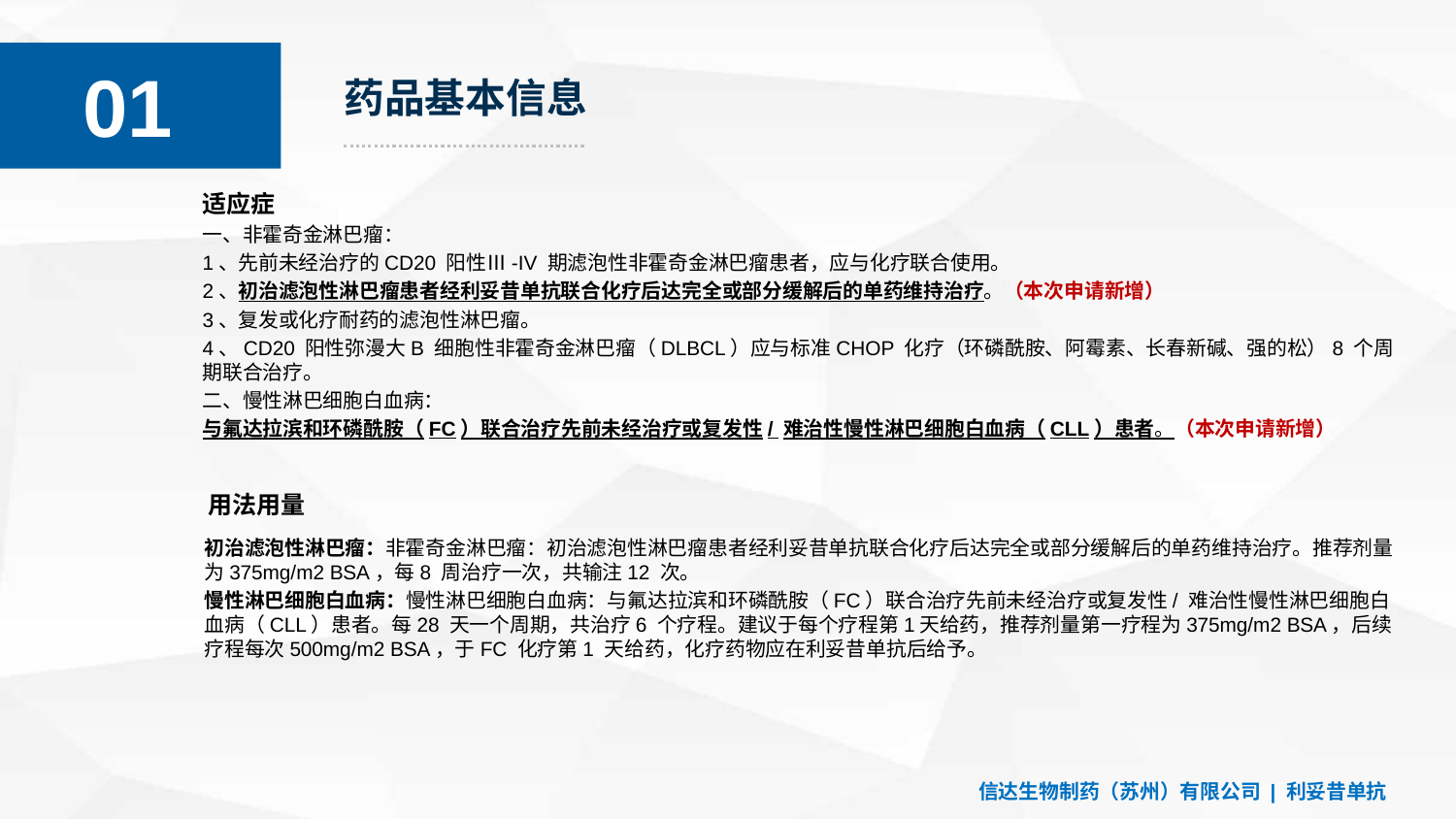

01
01
药品基本信息
适应症
一、非霍奇金淋巴瘤：
1、先前未经治疗的CD20 阳性Ⅲ-IV 期滤泡性非霍奇金淋巴瘤患者，应与化疗联合使用。
2、初治滤泡性淋巴瘤患者经利妥昔单抗联合化疗后达完全或部分缓解后的单药维持治疗。（本次申请新增）
3、复发或化疗耐药的滤泡性淋巴瘤。
4、CD20 阳性弥漫大B 细胞性非霍奇金淋巴瘤（DLBCL）应与标准CHOP 化疗（环磷酰胺、阿霉素、长春新碱、强的松）8 个周期联合治疗。
二、慢性淋巴细胞白血病：
与氟达拉滨和环磷酰胺（FC）联合治疗先前未经治疗或复发性/ 难治性慢性淋巴细胞白血病（CLL）患者。（本次申请新增）

用法用量
初治滤泡性淋巴瘤：非霍奇金淋巴瘤：初治滤泡性淋巴瘤患者经利妥昔单抗联合化疗后达完全或部分缓解后的单药维持治疗。推荐剂量为375mg/m2 BSA，每8 周治疗一次，共输注12 次。
慢性淋巴细胞白血病：慢性淋巴细胞白血病：与氟达拉滨和环磷酰胺（FC）联合治疗先前未经治疗或复发性/ 难治性慢性淋巴细胞白血病（CLL）患者。每28 天一个周期，共治疗6 个疗程。建议于每个疗程第1天给药，推荐剂量第一疗程为375mg/m2 BSA，后续疗程每次500mg/m2 BSA，于FC 化疗第1 天给药，化疗药物应在利妥昔单抗后给予。

信达生物制药（苏州）有限公司 | 利妥昔单抗